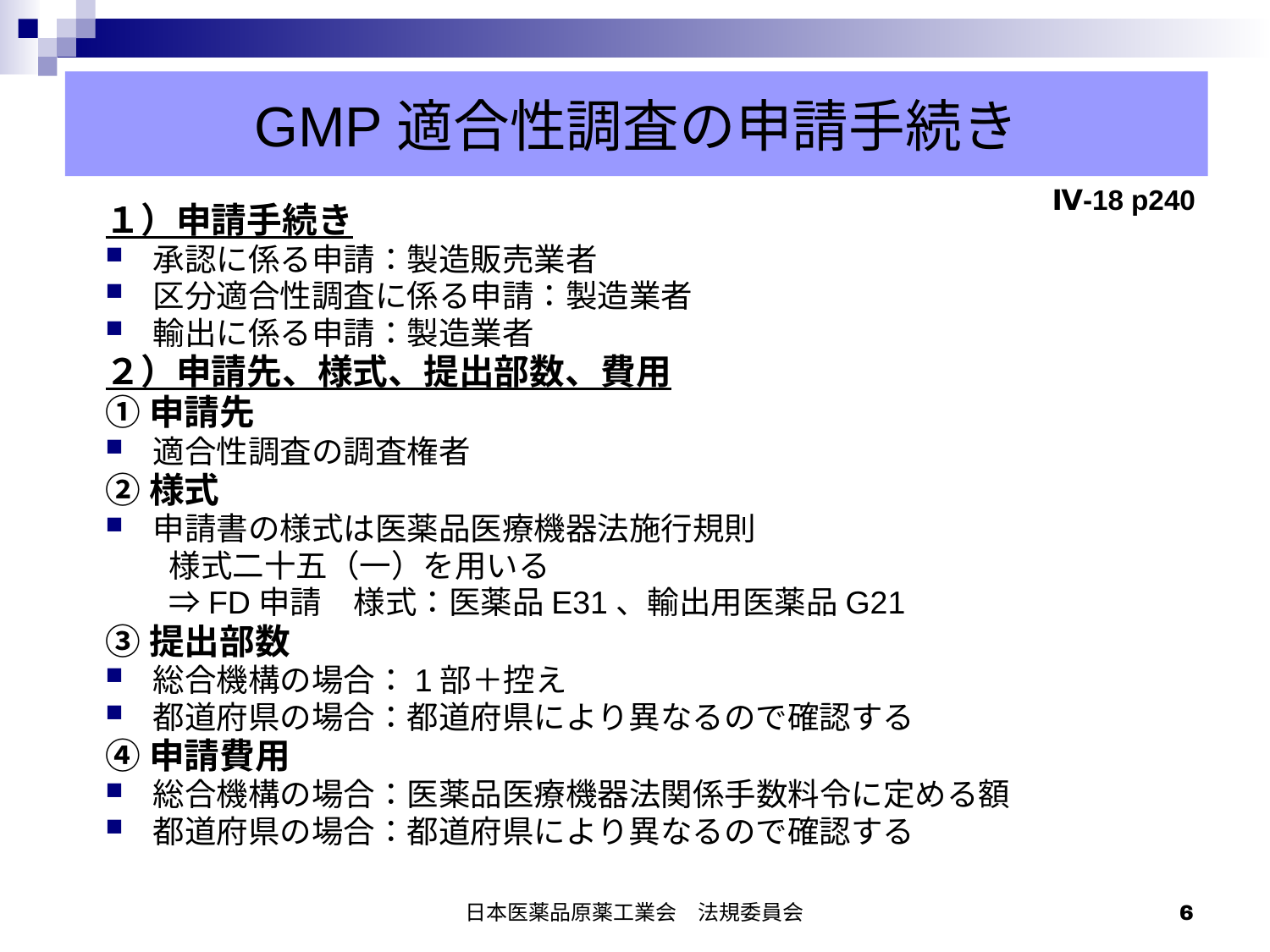

#
GMP適合性調査の申請手続き
Ⅳ-18 p240
１）申請手続き
承認に係る申請：製造販売業者
区分適合性調査に係る申請：製造業者
輸出に係る申請：製造業者
２）申請先、様式、提出部数、費用
①申請先
適合性調査の調査権者
②様式
申請書の様式は医薬品医療機器法施行規則
　　様式二十五（一）を用いる
　　⇒FD申請　様式：医薬品E31、輸出用医薬品G21
③提出部数
総合機構の場合：1部＋控え
都道府県の場合：都道府県により異なるので確認する
④申請費用
総合機構の場合：医薬品医療機器法関係手数料令に定める額
都道府県の場合：都道府県により異なるので確認する
日本医薬品原薬工業会　法規委員会
6